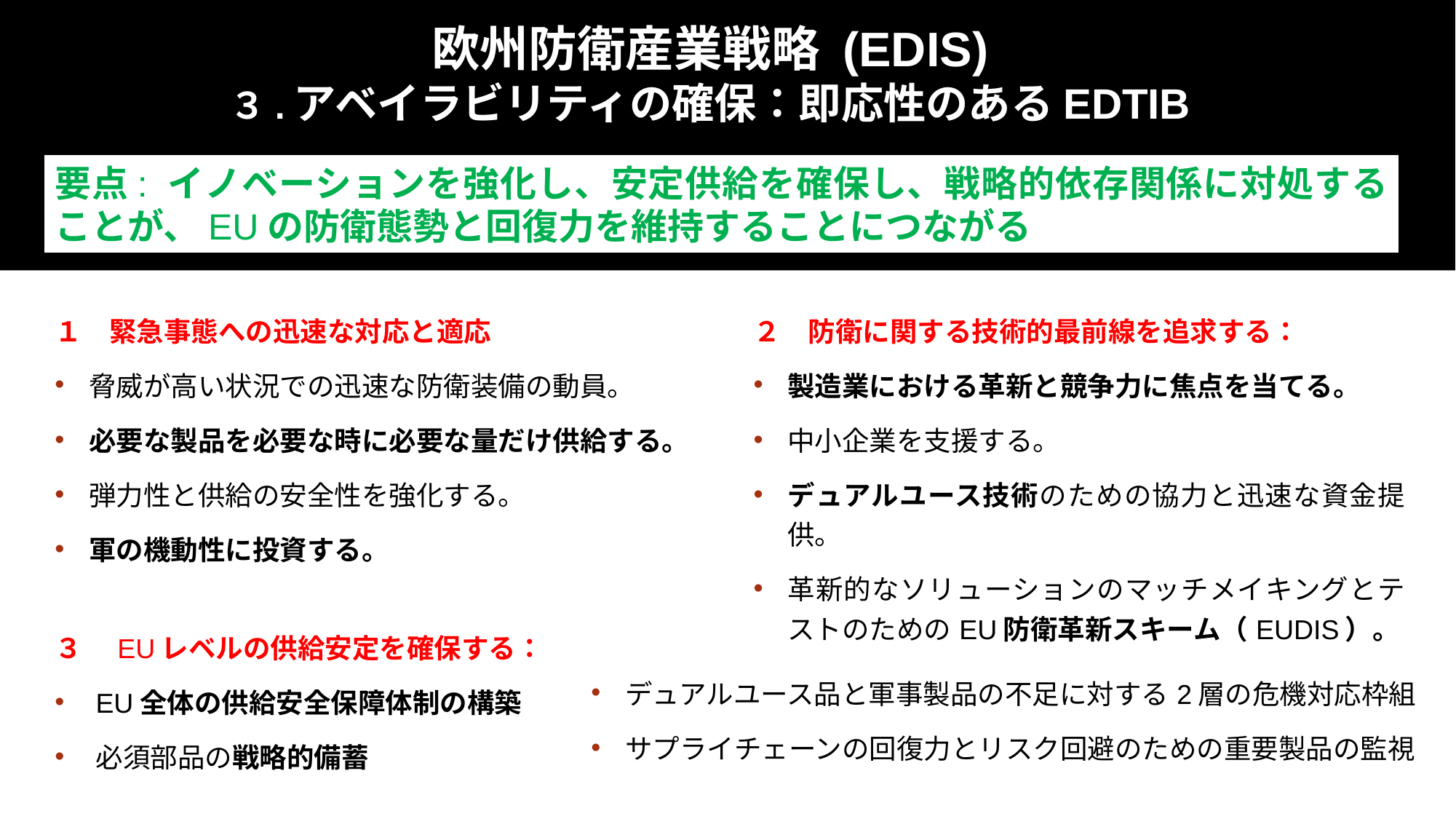

欧州防衛産業戦略 (EDIS)
３.アベイラビリティの確保：即応性のあるEDTIB
要点: イノベーションを強化し、安定供給を確保し、戦略的依存関係に対処することが、EUの防衛態勢と回復力を維持することにつながる
| １　緊急事態への迅速な対応と適応 脅威が高い状況での迅速な防衛装備の動員。 必要な製品を必要な時に必要な量だけ供給する。 弾力性と供給の安全性を強化する。 軍の機動性に投資する。 | ２　防衛に関する技術的最前線を追求する： 製造業における革新と競争力に焦点を当てる。 中小企業を支援する。 デュアルユース技術のための協力と迅速な資金提供。 革新的なソリューションのマッチメイキングとテストのためのEU防衛革新スキーム（EUDIS）。 |
| --- | --- |
| ３　EUレベルの供給安定を確保する： EU全体の供給安全保障体制の構築 必須部品の戦略的備蓄 | デュアルユース品と軍事製品の不足に対する2層の危機対応枠組 サプライチェーンの回復力とリスク回避のための重要製品の監視 |
| --- | --- |